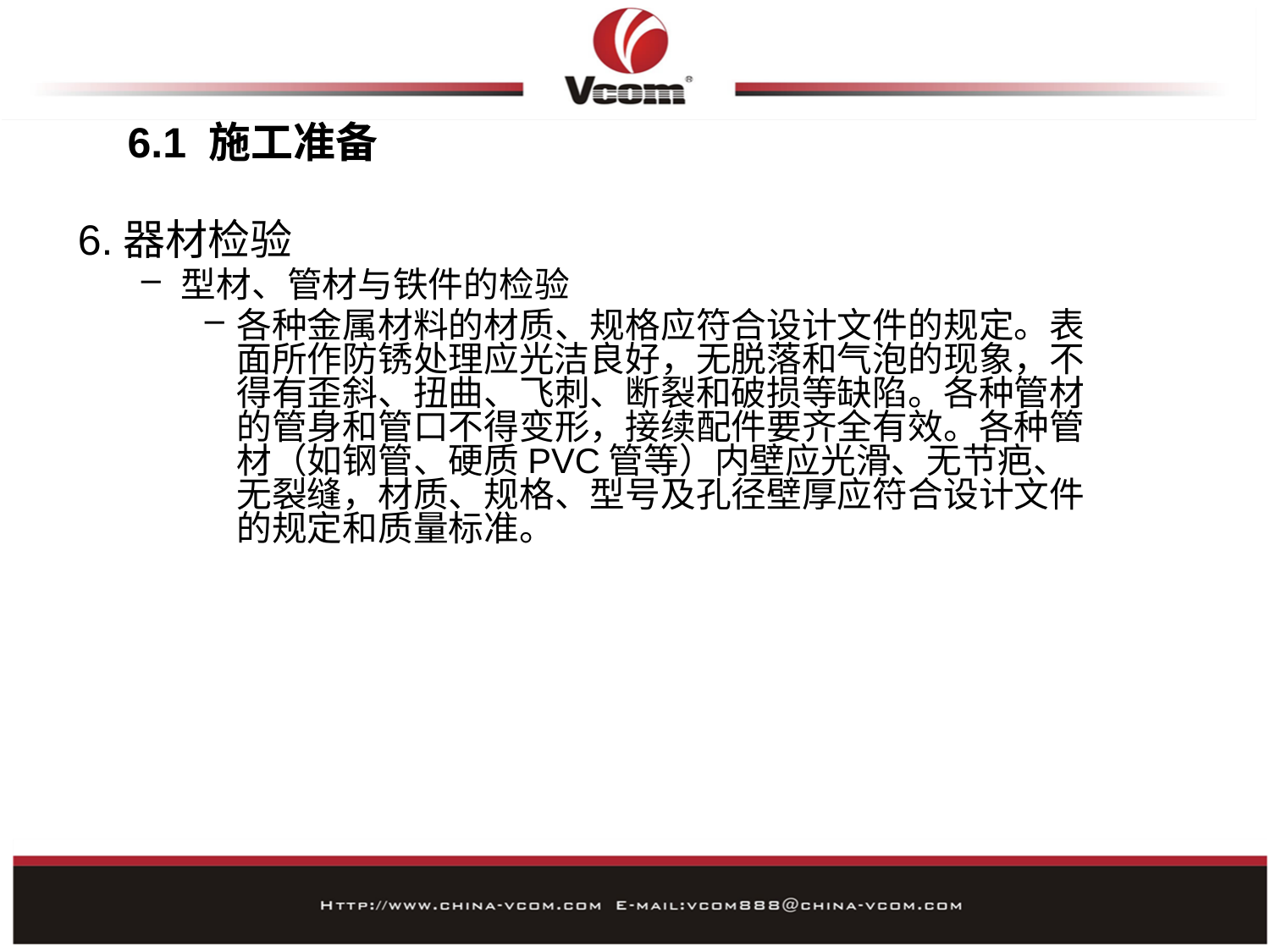

# 6.1 施工准备
6.器材检验
型材、管材与铁件的检验
各种金属材料的材质、规格应符合设计文件的规定。表面所作防锈处理应光洁良好，无脱落和气泡的现象，不得有歪斜、扭曲、飞刺、断裂和破损等缺陷。各种管材的管身和管口不得变形，接续配件要齐全有效。各种管材（如钢管、硬质PVC管等）内壁应光滑、无节疤、无裂缝，材质、规格、型号及孔径壁厚应符合设计文件的规定和质量标准。